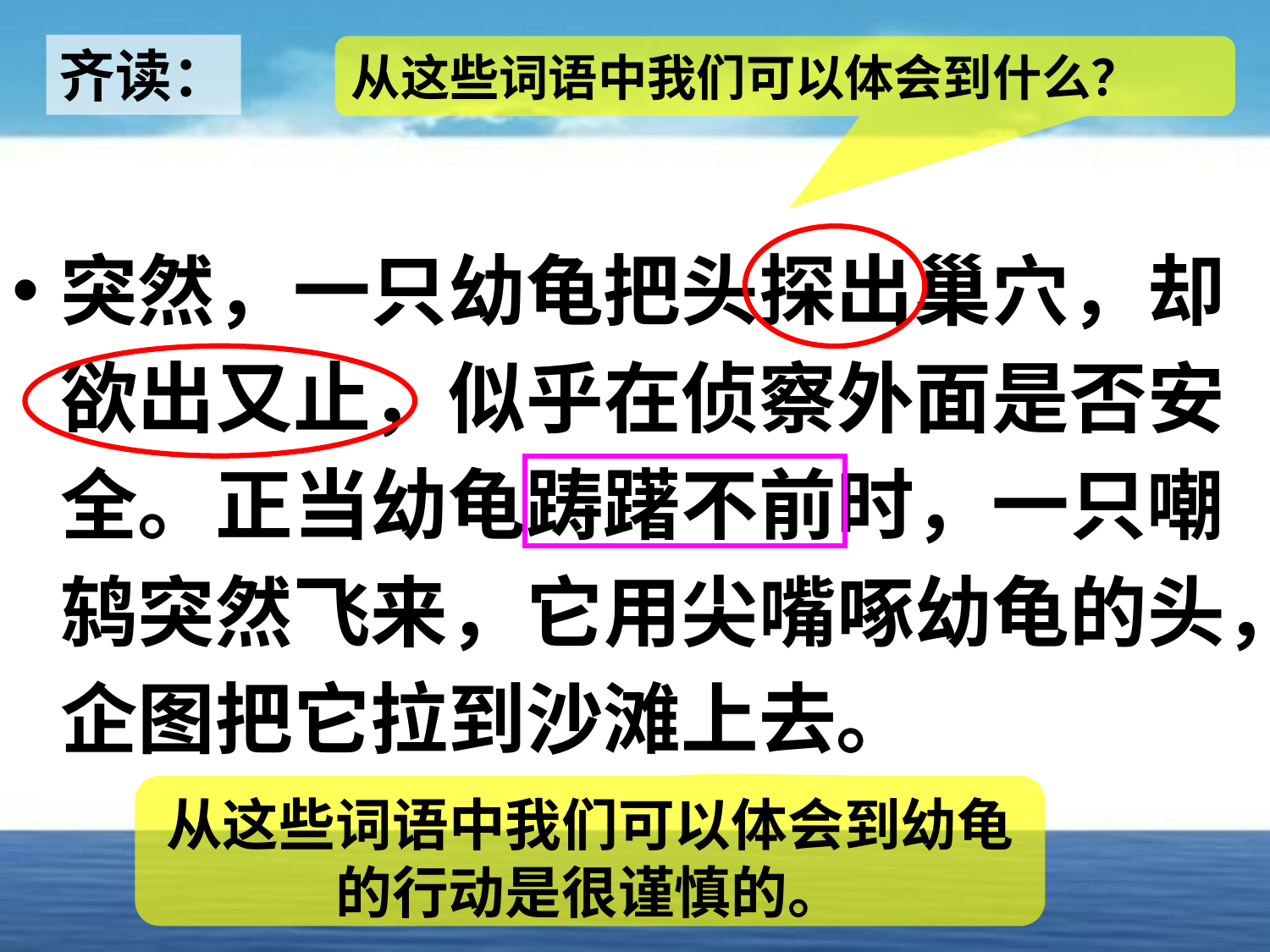

齐读：
从这些词语中我们可以体会到什么？
突然，一只幼龟把头探出巢穴，却欲出又止，似乎在侦察外面是否安全。正当幼龟踌躇不前时，一只嘲鸫突然飞来，它用尖嘴啄幼龟的头，企图把它拉到沙滩上去。

从这些词语中我们可以体会到幼龟的行动是很谨慎的。